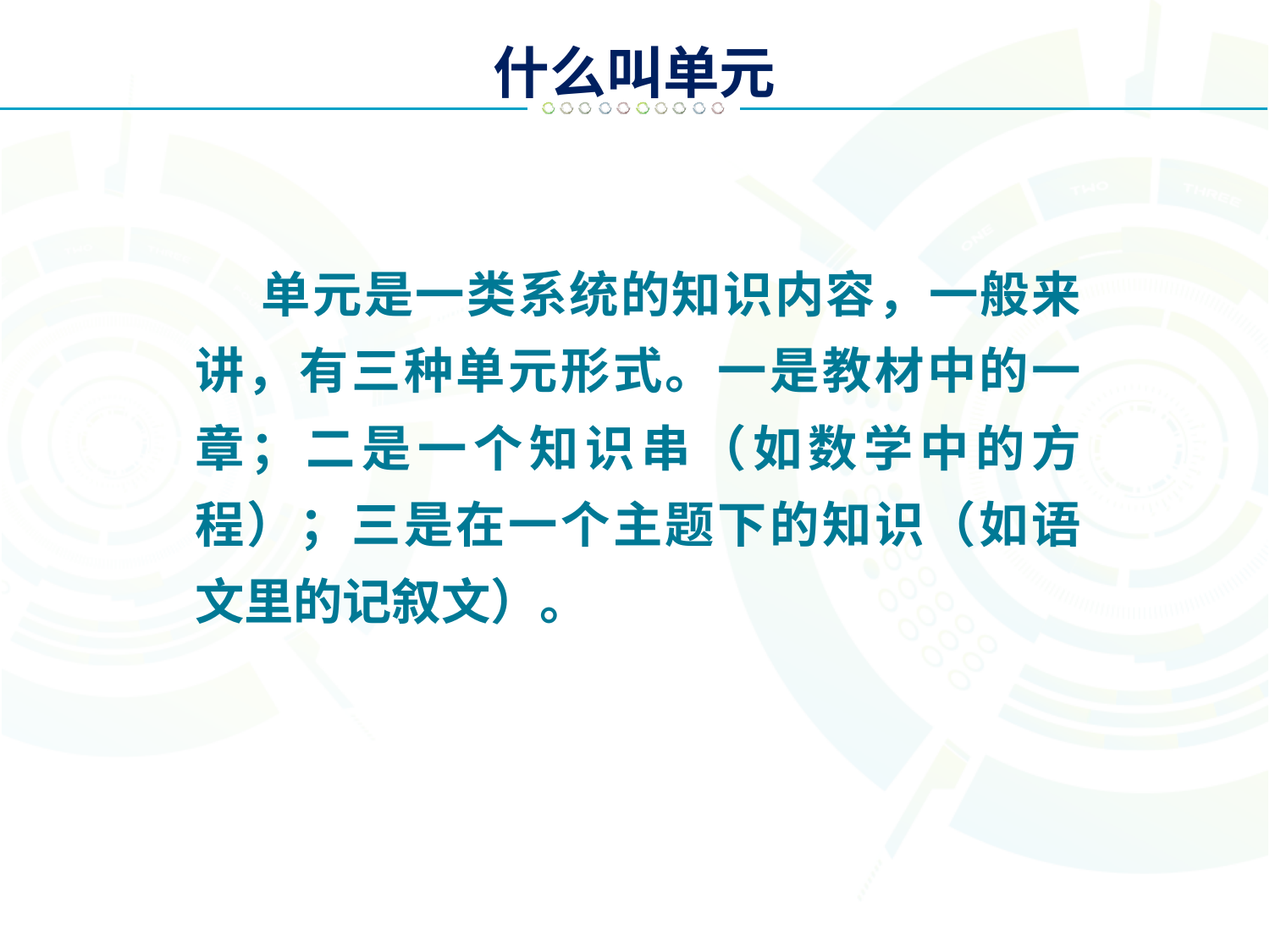

# 什么叫单元
    单元是一类系统的知识内容，一般来讲，有三种单元形式。一是教材中的一章；二是一个知识串（如数学中的方程）；三是在一个主题下的知识（如语文里的记叙文）。